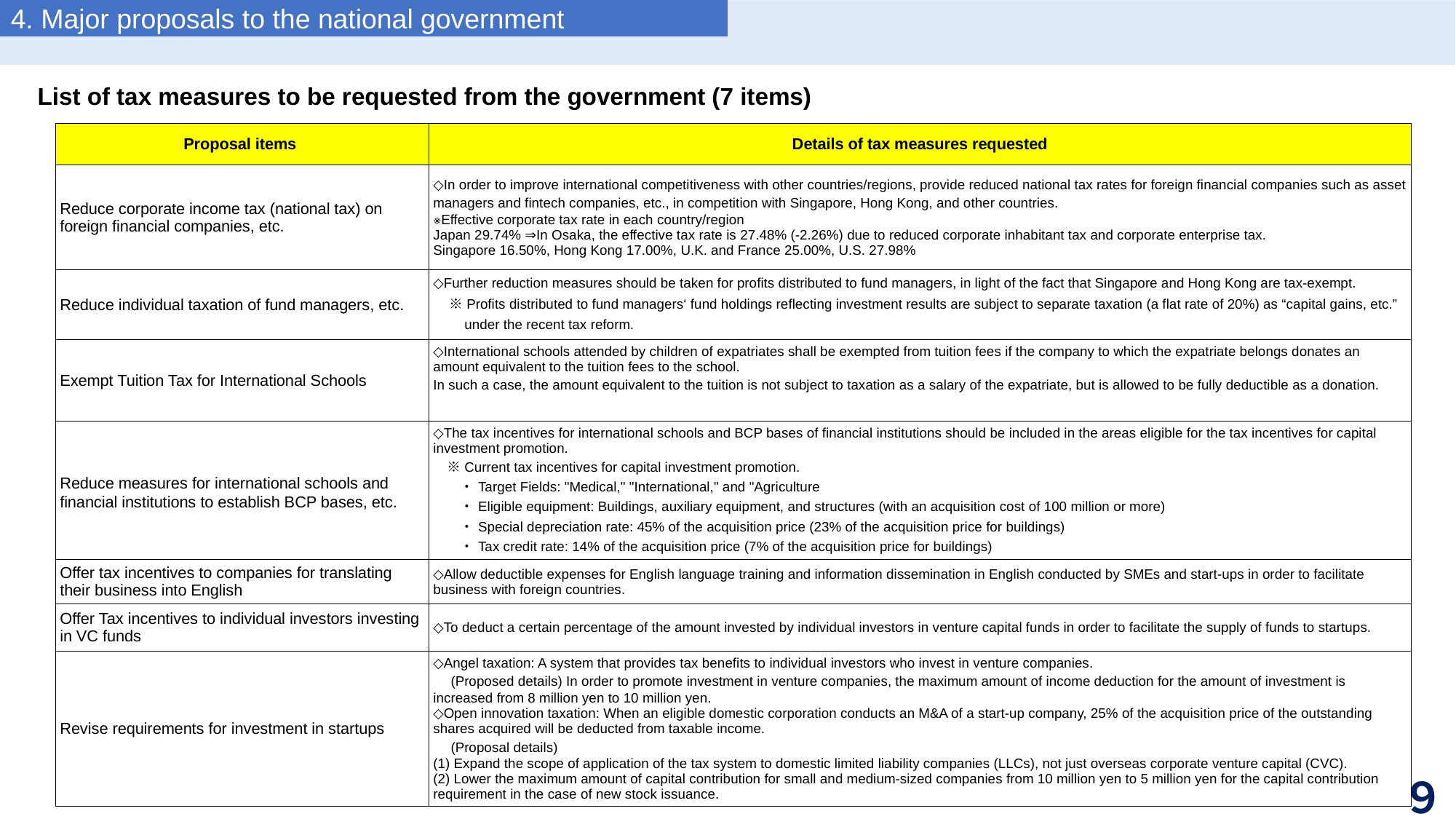

4. Major proposals to the national government

List of tax measures to be requested from the government (7 items)
| Proposal items | Details of tax measures requested |
| --- | --- |
| Reduce corporate income tax (national tax) on foreign financial companies, etc. | ◇In order to improve international competitiveness with other countries/regions, provide reduced national tax rates for foreign financial companies such as asset managers and fintech companies, etc., in competition with Singapore, Hong Kong, and other countries.　 ※Effective corporate tax rate in each country/region Japan 29.74% ⇒In Osaka, the effective tax rate is 27.48% (-2.26%) due to reduced corporate inhabitant tax and corporate enterprise tax. Singapore 16.50%, Hong Kong 17.00%, U.K. and France 25.00%, U.S. 27.98% |
| Reduce individual taxation of fund managers, etc. | ◇Further reduction measures should be taken for profits distributed to fund managers, in light of the fact that Singapore and Hong Kong are tax-exempt. 　※Profits distributed to fund managers‘ fund holdings reflecting investment results are subject to separate taxation (a flat rate of 20%) as “capital gains, etc.” 　　under the recent tax reform. |
| Exempt Tuition Tax for International Schools | ◇International schools attended by children of expatriates shall be exempted from tuition fees if the company to which the expatriate belongs donates an amount equivalent to the tuition fees to the school. In such a case, the amount equivalent to the tuition is not subject to taxation as a salary of the expatriate, but is allowed to be fully deductible as a donation. |
| Reduce measures for international schools and　 financial institutions to establish BCP bases, etc. | ◇The tax incentives for international schools and BCP bases of financial institutions should be included in the areas eligible for the tax incentives for capital investment promotion. 　※Current tax incentives for capital investment promotion. 　　・Target Fields: "Medical," "International," and "Agriculture　　 　　・Eligible equipment: Buildings, auxiliary equipment, and structures (with an acquisition cost of 100 million or more) 　　・Special depreciation rate: 45% of the acquisition price (23% of the acquisition price for buildings)　　 　　・Tax credit rate: 14% of the acquisition price (7% of the acquisition price for buildings) |
| Offer tax incentives to companies for translating their business into English | ◇Allow deductible expenses for English language training and information dissemination in English conducted by SMEs and start-ups in order to facilitate business with foreign countries. |
| Offer Tax incentives to individual investors investing in VC funds | ◇To deduct a certain percentage of the amount invested by individual investors in venture capital funds in order to facilitate the supply of funds to startups. |
| Revise requirements for investment in startups | ◇Angel taxation: A system that provides tax benefits to individual investors who invest in venture companies. 　(Proposed details) In order to promote investment in venture companies, the maximum amount of income deduction for the amount of investment is increased from 8 million yen to 10 million yen. ◇Open innovation taxation: When an eligible domestic corporation conducts an M&A of a start-up company, 25% of the acquisition price of the outstanding shares acquired will be deducted from taxable income. 　(Proposal details) (1) Expand the scope of application of the tax system to domestic limited liability companies (LLCs), not just overseas corporate venture capital (CVC). (2) Lower the maximum amount of capital contribution for small and medium-sized companies from 10 million yen to 5 million yen for the capital contribution requirement in the case of new stock issuance. |
９